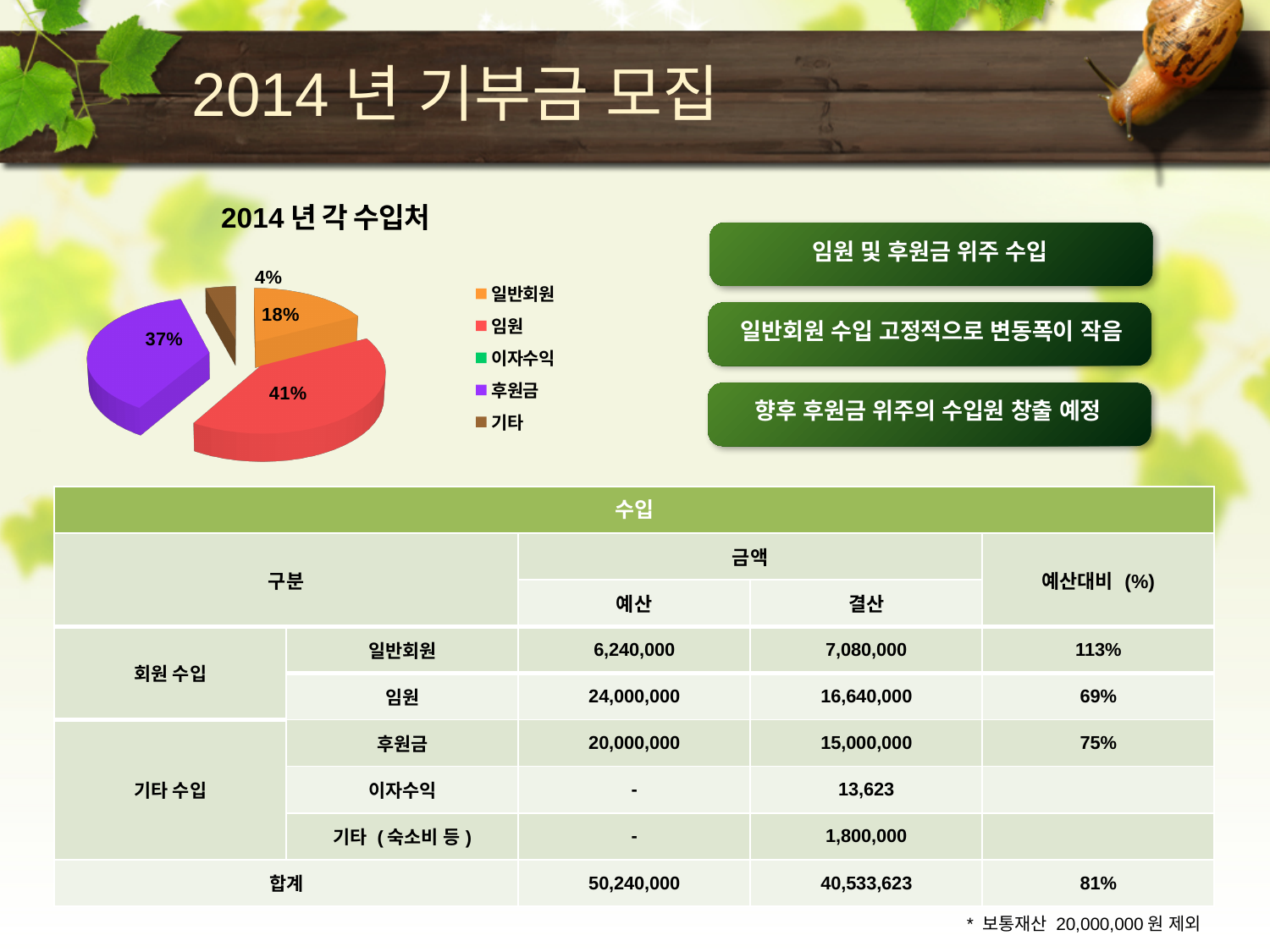

#
  2014년 기부금 모집

[unsupported chart]

임원 및 후원금 위주 수입

일반회원 수입 고정적으로 변동폭이 작음

향후 후원금 위주의 수입원 창출 예정
| 수입 |  |  |  |  |
| --- | --- | --- | --- | --- |
| 구분 |  | 금액 |  | 예산대비 (%) |
|  |  | 예산 | 결산 |  |
| 회원 수입 | 일반회원 | 6,240,000 | 7,080,000 | 113% |
|  | 임원 | 24,000,000 | 16,640,000 | 69% |
| 기타 수입 | 후원금 | 20,000,000 | 15,000,000 | 75% |
|  | 이자수익 | - | 13,623 |  |
|  | 기타 (숙소비 등) | - | 1,800,000 |  |
| 합계 |  | 50,240,000 | 40,533,623 | 81% |
* 보통재산 20,000,000원 제외